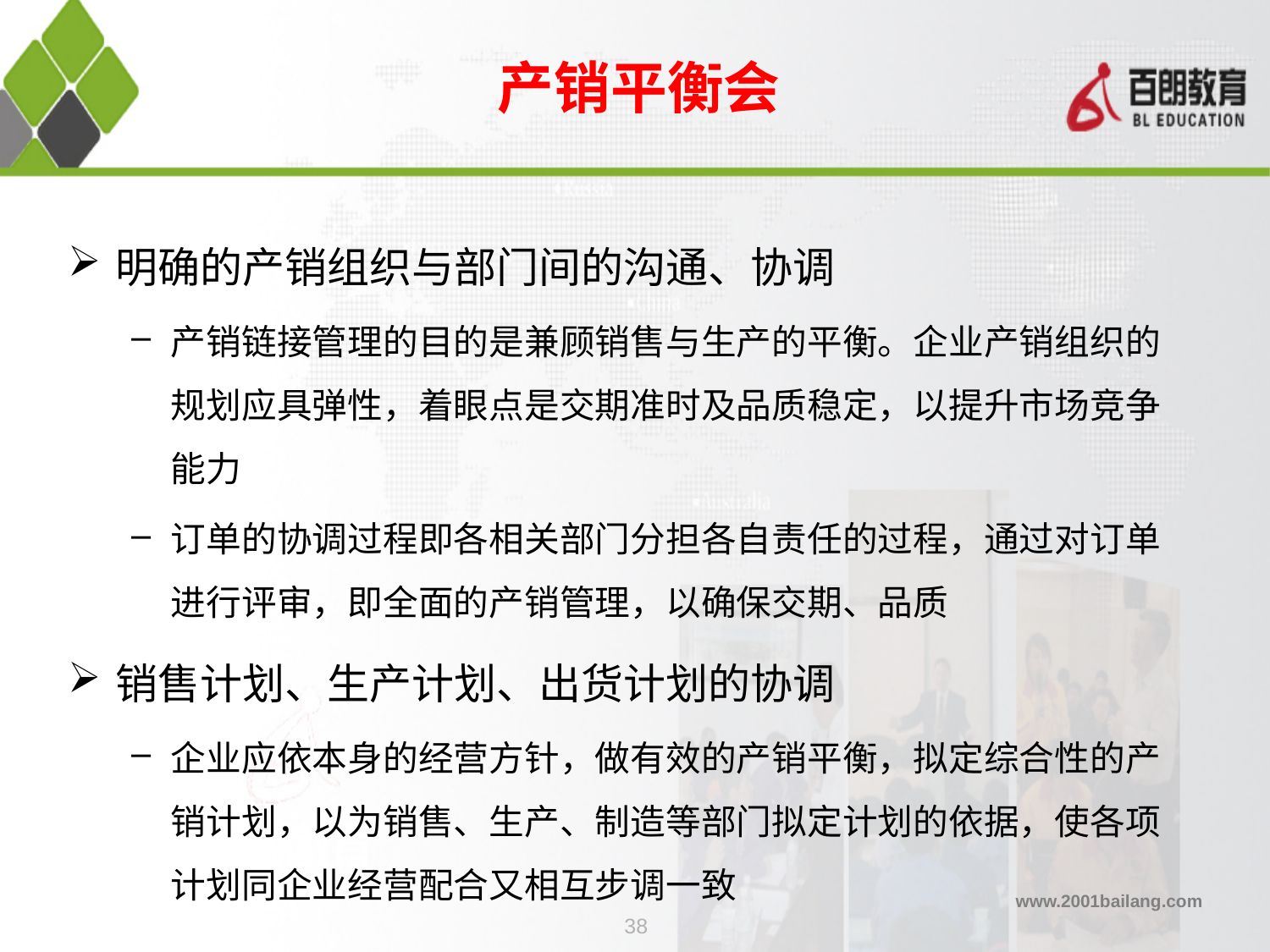

# 产销平衡会
明确的产销组织与部门间的沟通、协调
产销链接管理的目的是兼顾销售与生产的平衡。企业产销组织的规划应具弹性，着眼点是交期准时及品质稳定，以提升市场竞争能力
订单的协调过程即各相关部门分担各自责任的过程，通过对订单进行评审，即全面的产销管理，以确保交期、品质
销售计划、生产计划、出货计划的协调
企业应依本身的经营方针，做有效的产销平衡，拟定综合性的产销计划，以为销售、生产、制造等部门拟定计划的依据，使各项计划同企业经营配合又相互步调一致

38